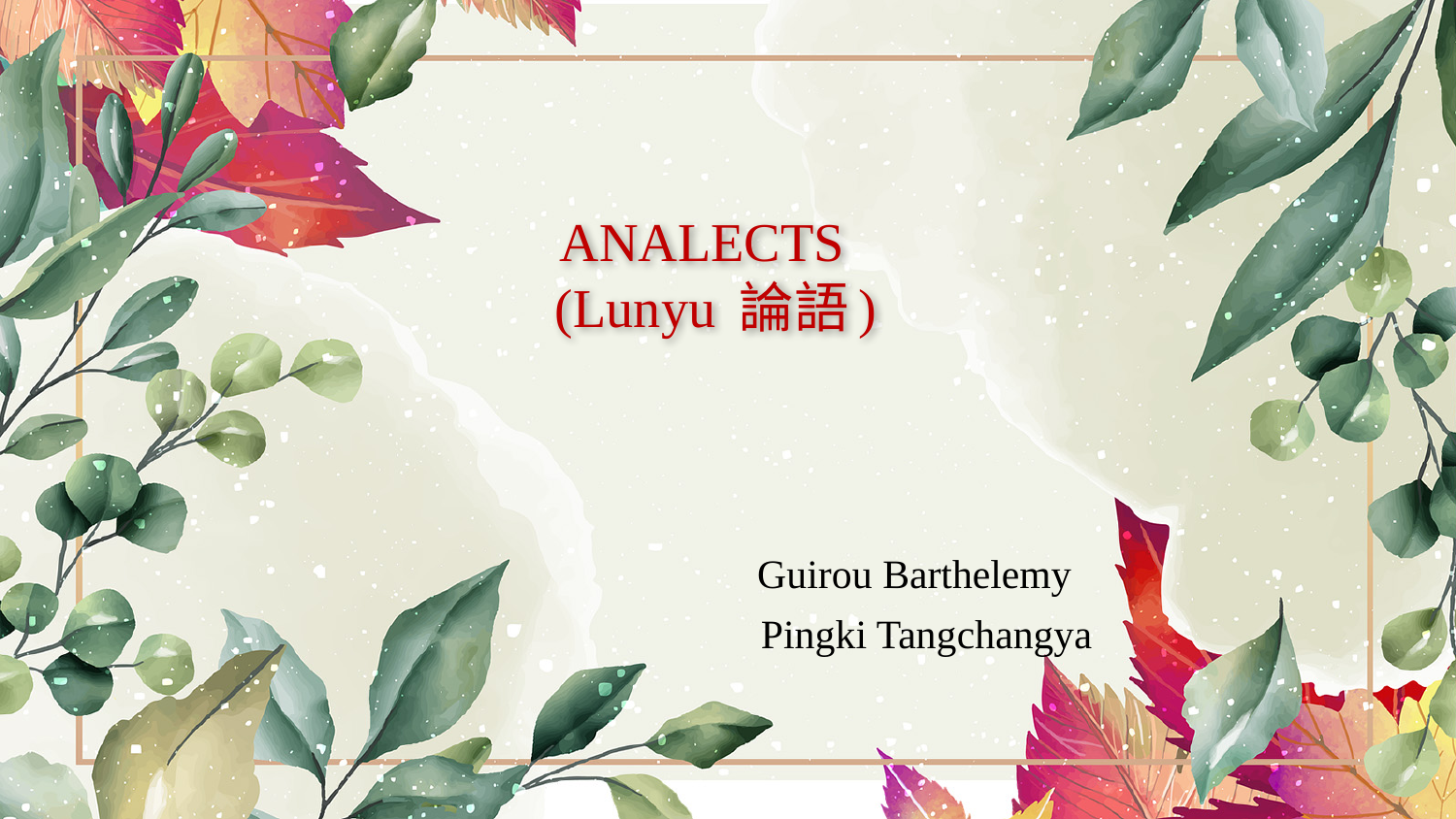

# ANALECTS (Lunyu 論語)
                             Guirou Barthelemy
                                       Pingki Tangchangya